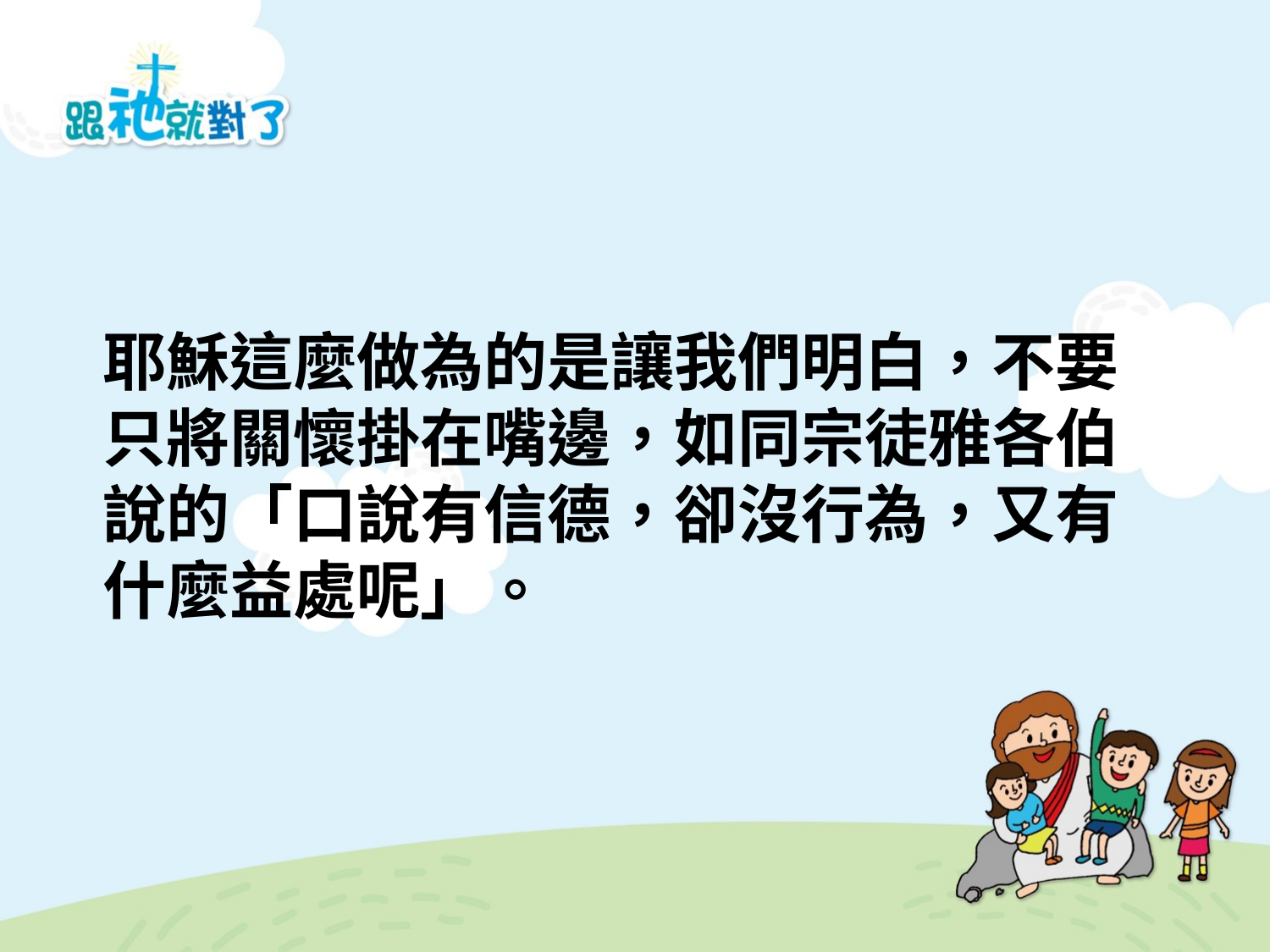

耶穌這麼做為的是讓我們明白，不要只將關懷掛在嘴邊，如同宗徒雅各伯說的「口說有信德，卻沒行為，又有什麼益處呢」。